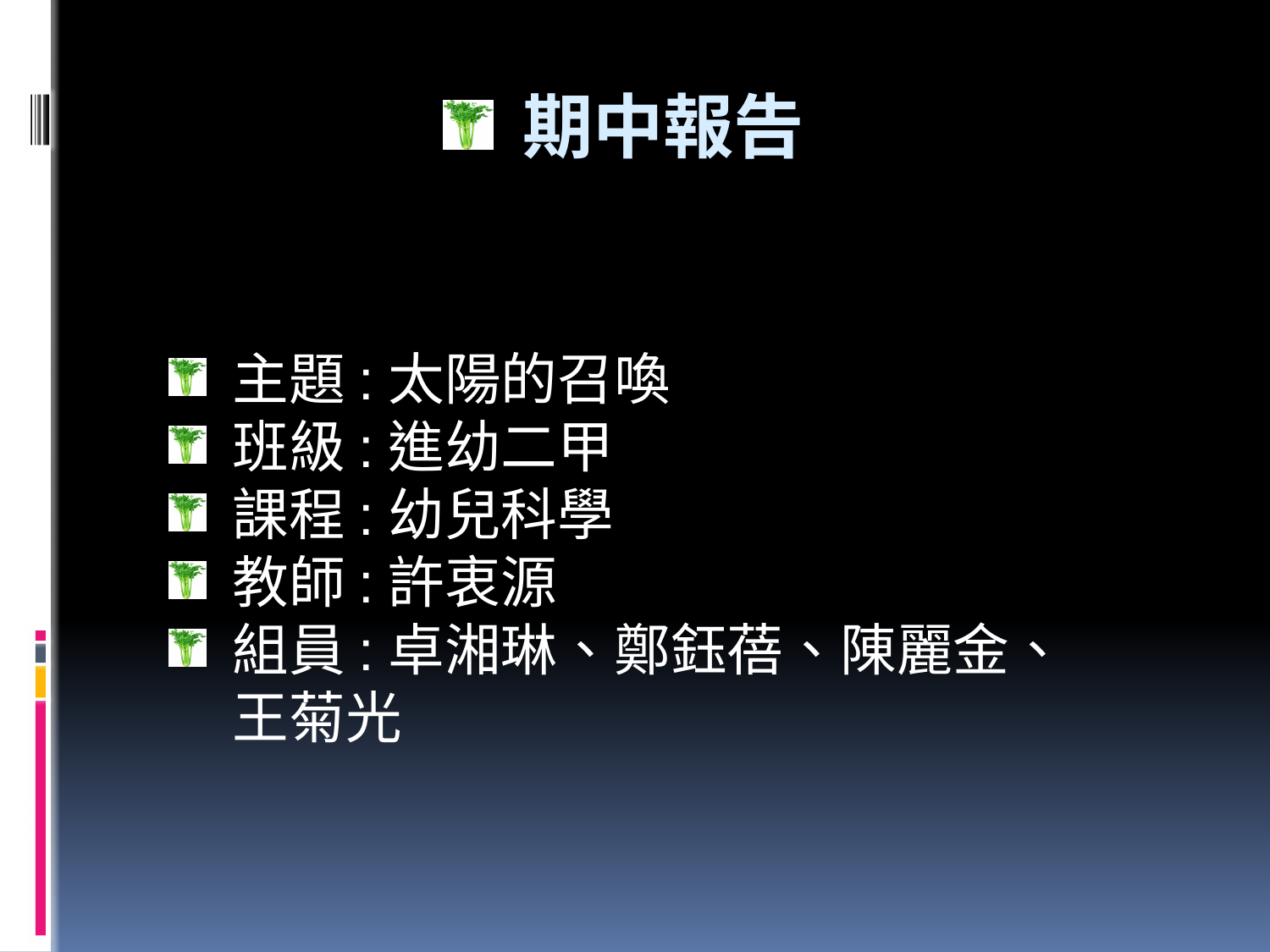

# 期中報告
主題:太陽的召喚
班級:進幼二甲
課程:幼兒科學
教師:許衷源
組員:卓湘琳、鄭鈺蓓、陳麗金、王菊光